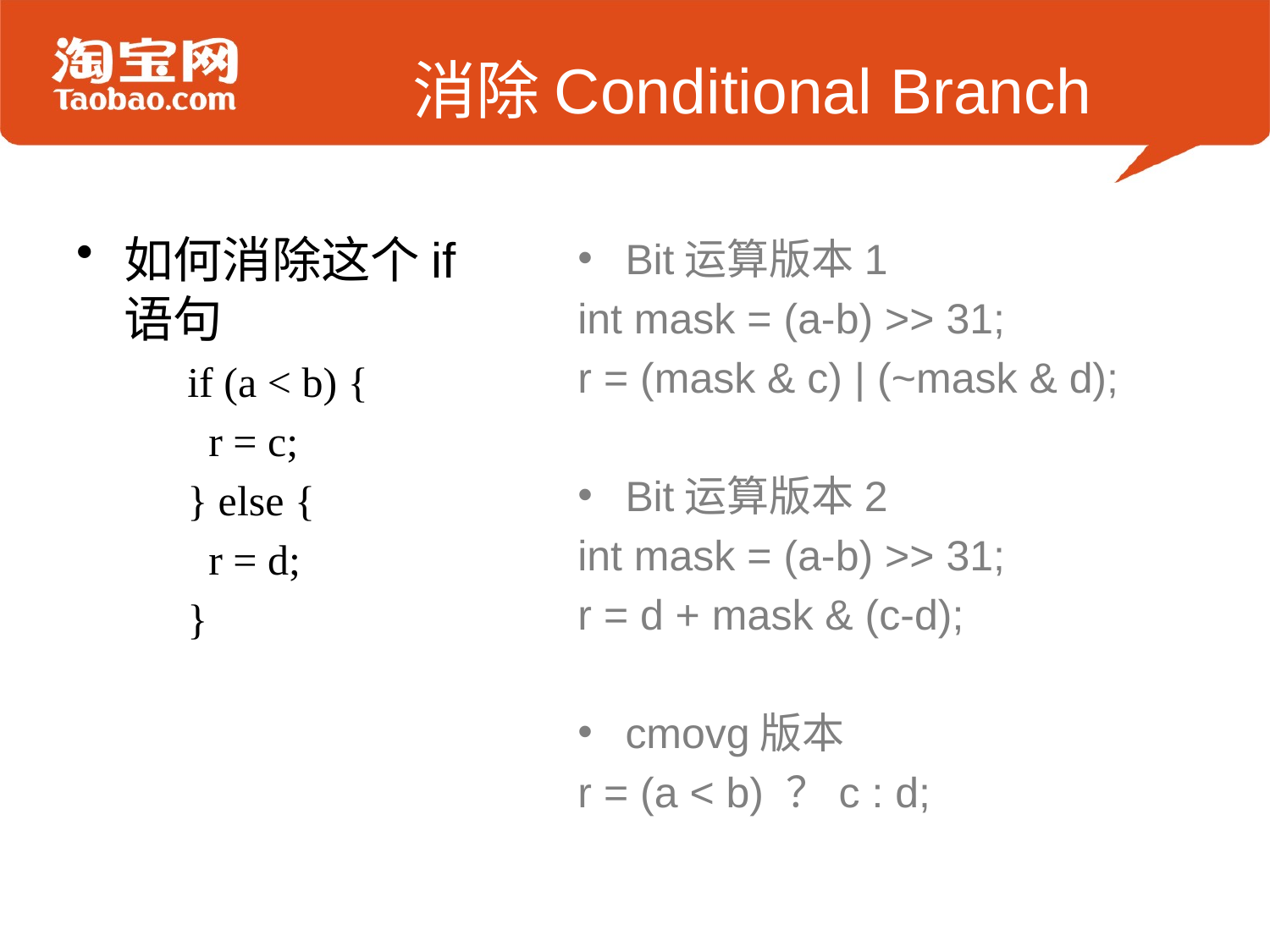

# 消除Conditional Branch
如何消除这个if语句
if (a < b) {
  r = c;
} else {
  r = d;
}
Bit运算版本1
int mask = (a-b) >> 31;
r = (mask & c) | (~mask & d);

Bit运算版本2
int mask = (a-b) >> 31;
r = d + mask & (c-d);

cmovg版本
r = (a < b) ？c : d;